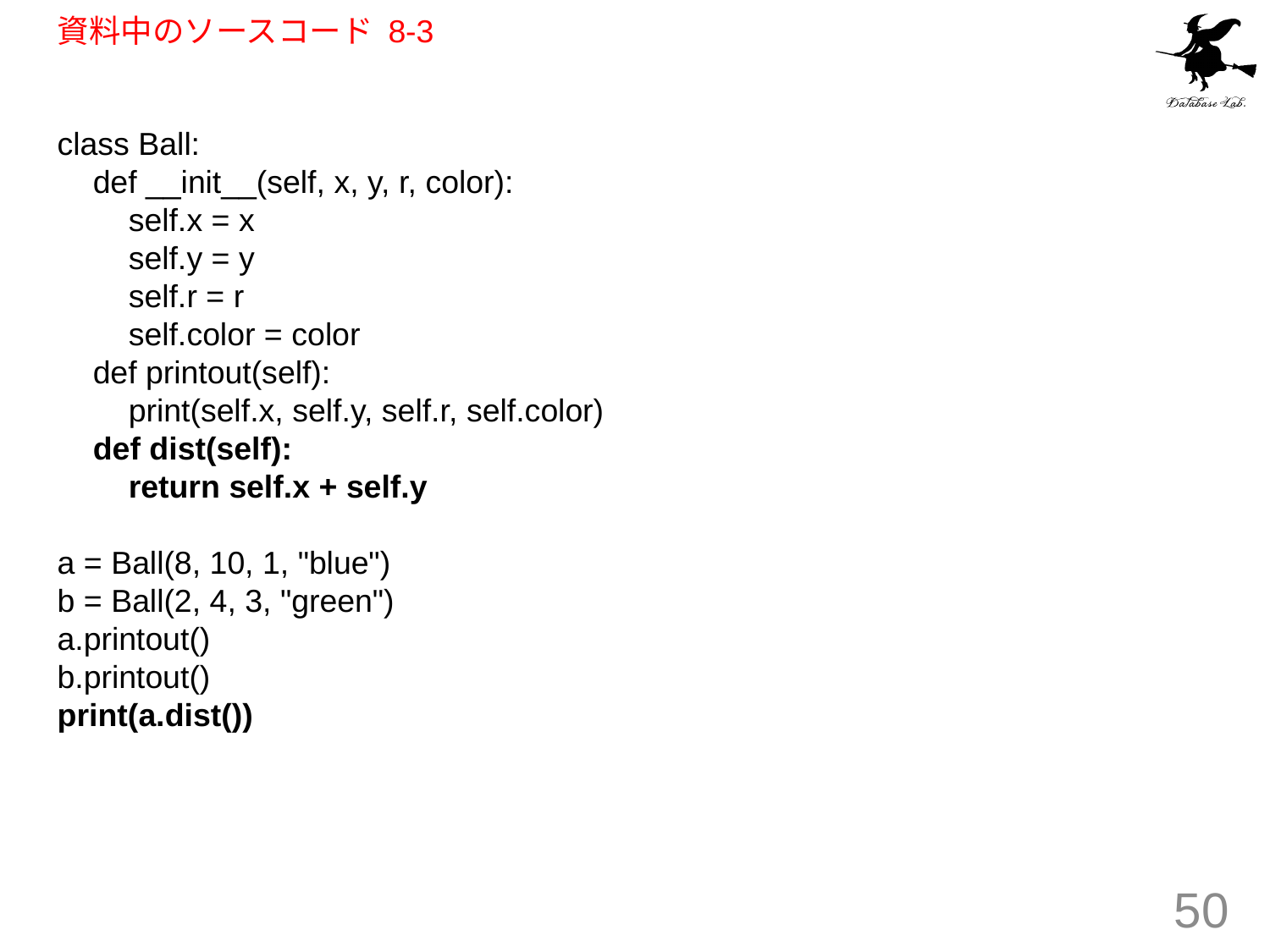

# 資料中のソースコード 8-3
class Ball:
    def __init__(self, x, y, r, color):
        self.x = x
        self.y = y
        self.r = r
        self.color = color
    def printout(self):
        print(self.x, self.y, self.r, self.color)
    def dist(self):
        return self.x + self.y

a = Ball(8, 10, 1, "blue")
b = Ball(2, 4, 3, "green")
a.printout()
b.printout()
print(a.dist())
50